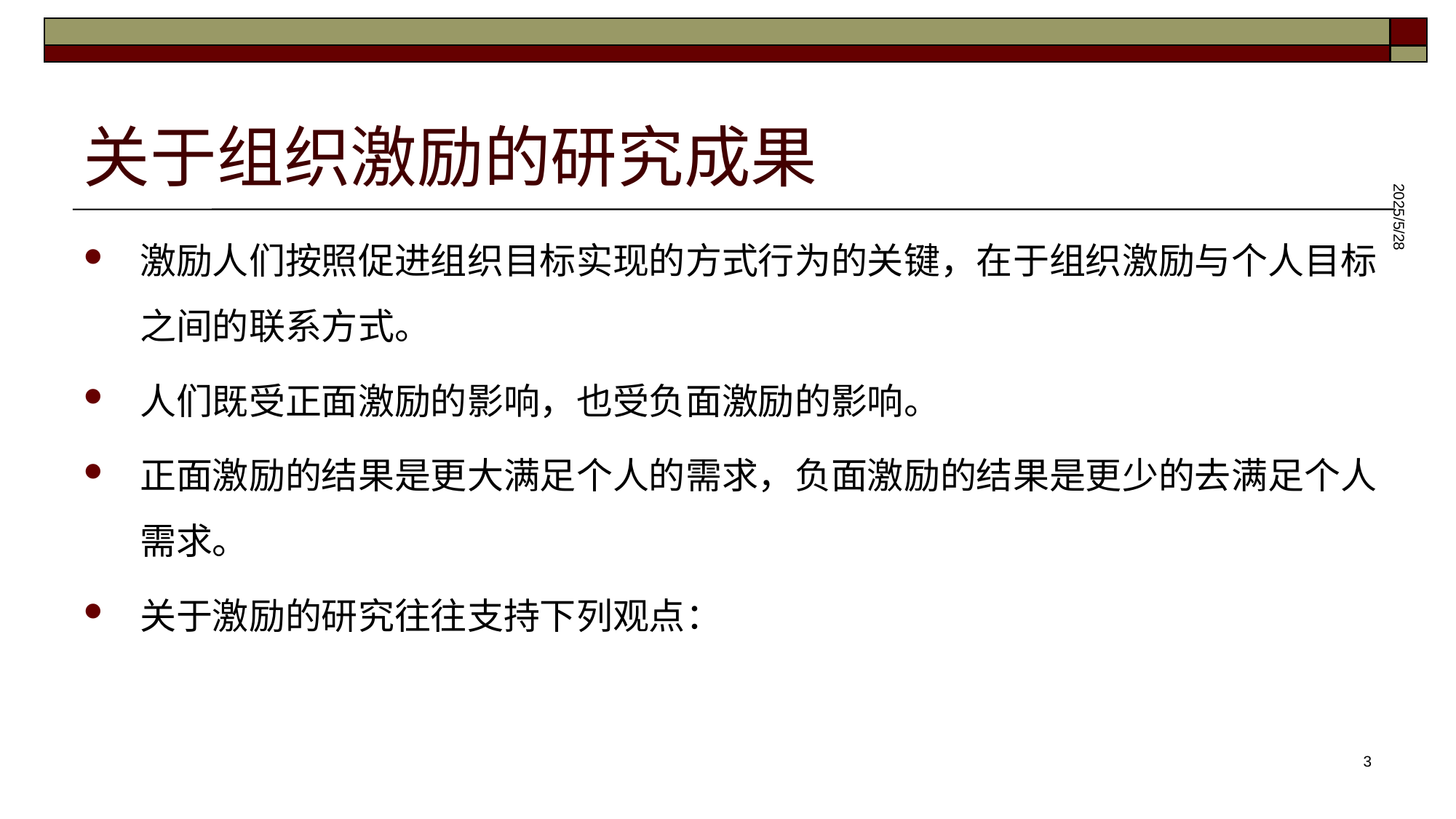

# 关于组织激励的研究成果
激励人们按照促进组织目标实现的方式行为的关键，在于组织激励与个人目标之间的联系方式。
人们既受正面激励的影响，也受负面激励的影响。
正面激励的结果是更大满足个人的需求，负面激励的结果是更少的去满足个人需求。
关于激励的研究往往支持下列观点：

2025/5/28
3